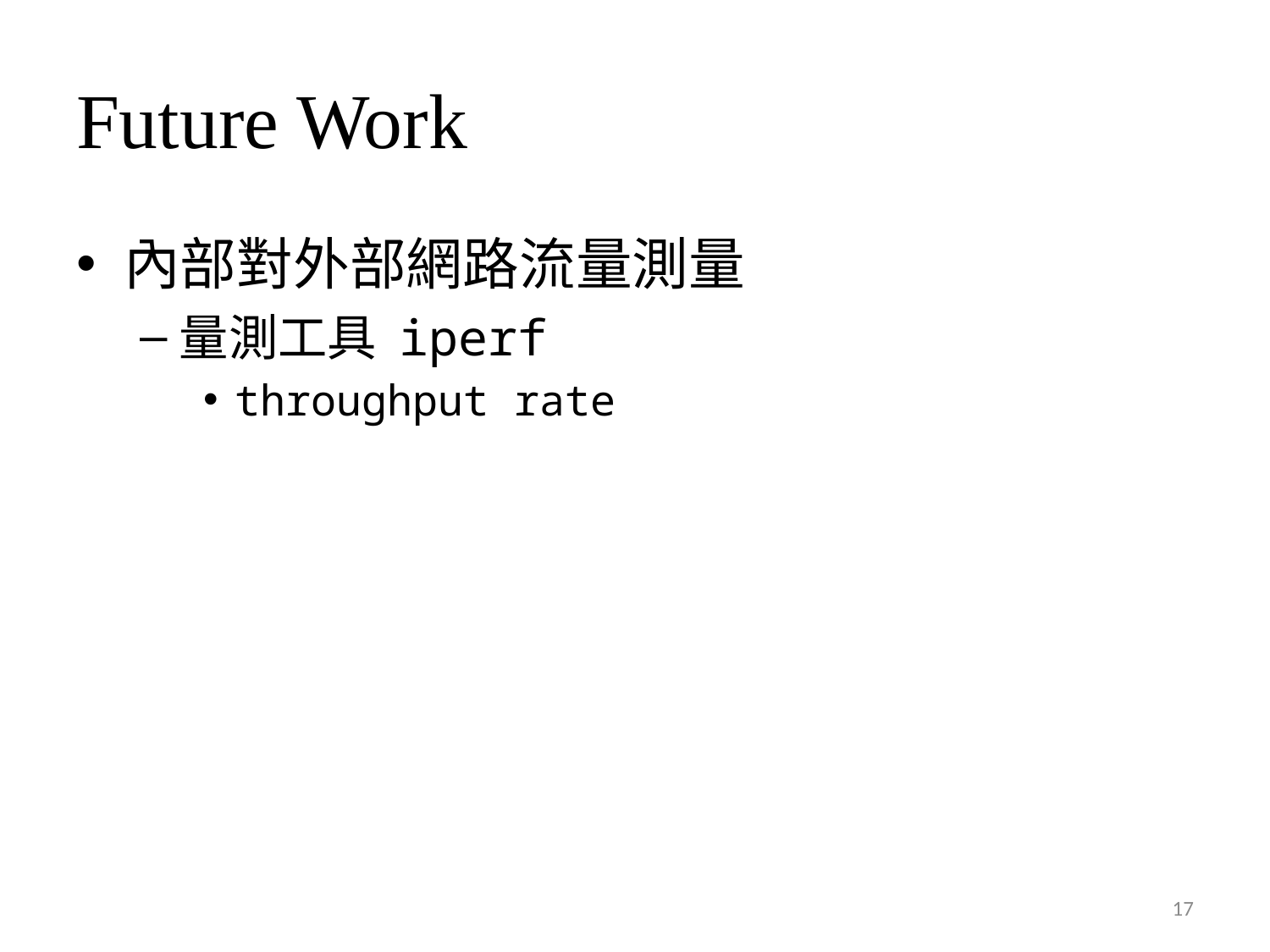

# Future Work
內部對外部網路流量測量
量測工具 iperf
throughput rate

17